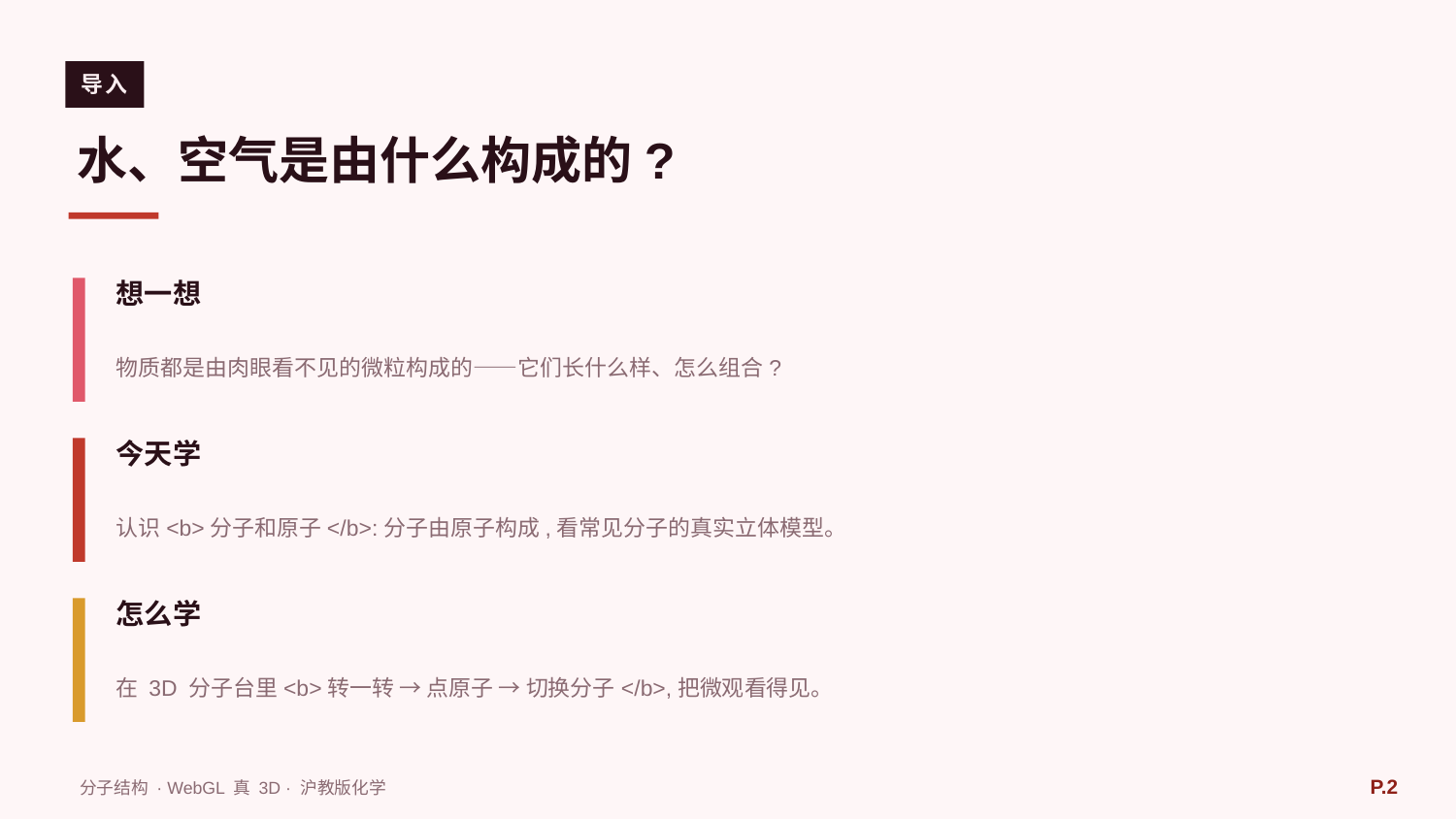

导入

水、空气是由什么构成的?

想一想

物质都是由肉眼看不见的微粒构成的——它们长什么样、怎么组合?
今天学

认识<b>分子和原子</b>:分子由原子构成,看常见分子的真实立体模型。
怎么学

在 3D 分子台里<b>转一转 → 点原子 → 切换分子</b>,把微观看得见。
P.2
分子结构 · WebGL 真 3D · 沪教版化学